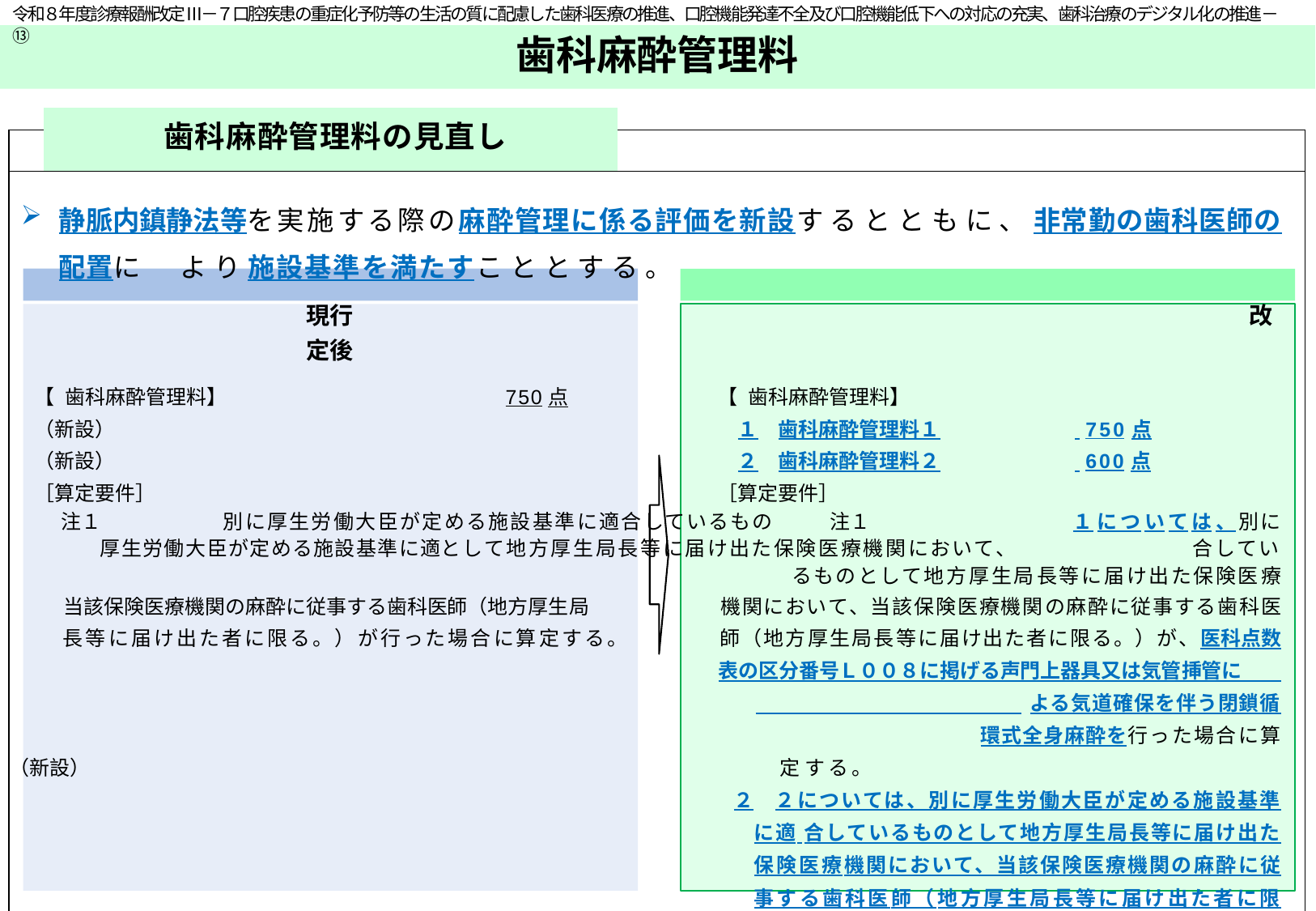

令和８年度診療報酬改定 Ⅲ－７口腔疾患の重症化予防等の生活の質に配慮した歯科医療の推進、口腔機能発達不全及び口腔機能低下への対応の充実、歯科治療のデジタル化の推進－⑬

# 歯科麻酔管理料
|  | 歯科麻酔管理料の見直し |  |
| --- | --- | --- |
|  |  |  |
| 静脈内鎮静法等を実施する際の麻酔管理に係る評価を新設するとともに、非常勤の歯科医師の配置に より施設基準を満たすこととする。 現行 改定後 【歯科麻酔管理料】 750点 【歯科麻酔管理料】 （新設） １ 歯科麻酔管理料１ 750点 （新設） ２ 歯科麻酔管理料２ 600点 ［算定要件］ ［算定要件］ 注１ 別に厚生労働大臣が定める施設基準に適合しているもの 注１ １については、別に厚生労働大臣が定める施設基準に適として地方厚生局長等に届け出た保険医療機関において、 合しているものとして地方厚生局長等に届け出た保険医療 当該保険医療機関の麻酔に従事する歯科医師（地方厚生局 機関において、当該保険医療機関の麻酔に従事する歯科医 長等に届け出た者に限る。）が行った場合に算定する。 師（地方厚生局長等に届け出た者に限る。）が、医科点数 表の区分番号Ｌ００８に掲げる声門上器具又は気管挿管に よる気道確保を伴う閉鎖循環式全身麻酔を行った場合に算 （新設） 定する。 ２ ２については、別に厚生労働大臣が定める施設基準に適 合しているものとして地方厚生局長等に届け出た保険医療機関において、当該保険医療機関の麻酔に従事する歯科医師（地方厚生局長等に届け出た者に限る。）が、Ｋ００２に掲げる吸入鎮静法、Ｋ００３に掲げる静脈内鎮静法、Ｋ ００５に掲げる歯科吸入麻酔又は歯科静脈麻酔（Ⅰ）又は Ｋ００６に掲げる歯科吸入麻酔又は歯科静脈麻酔（Ⅱ）を行った場合に算定する。 ※施設基準に以下を追加（抜粋） ・非常勤の麻酔に従事する歯科医師が複数名配置されている場合において も、当該基準を満たしていることとみなすことができる。 82 |  |  |